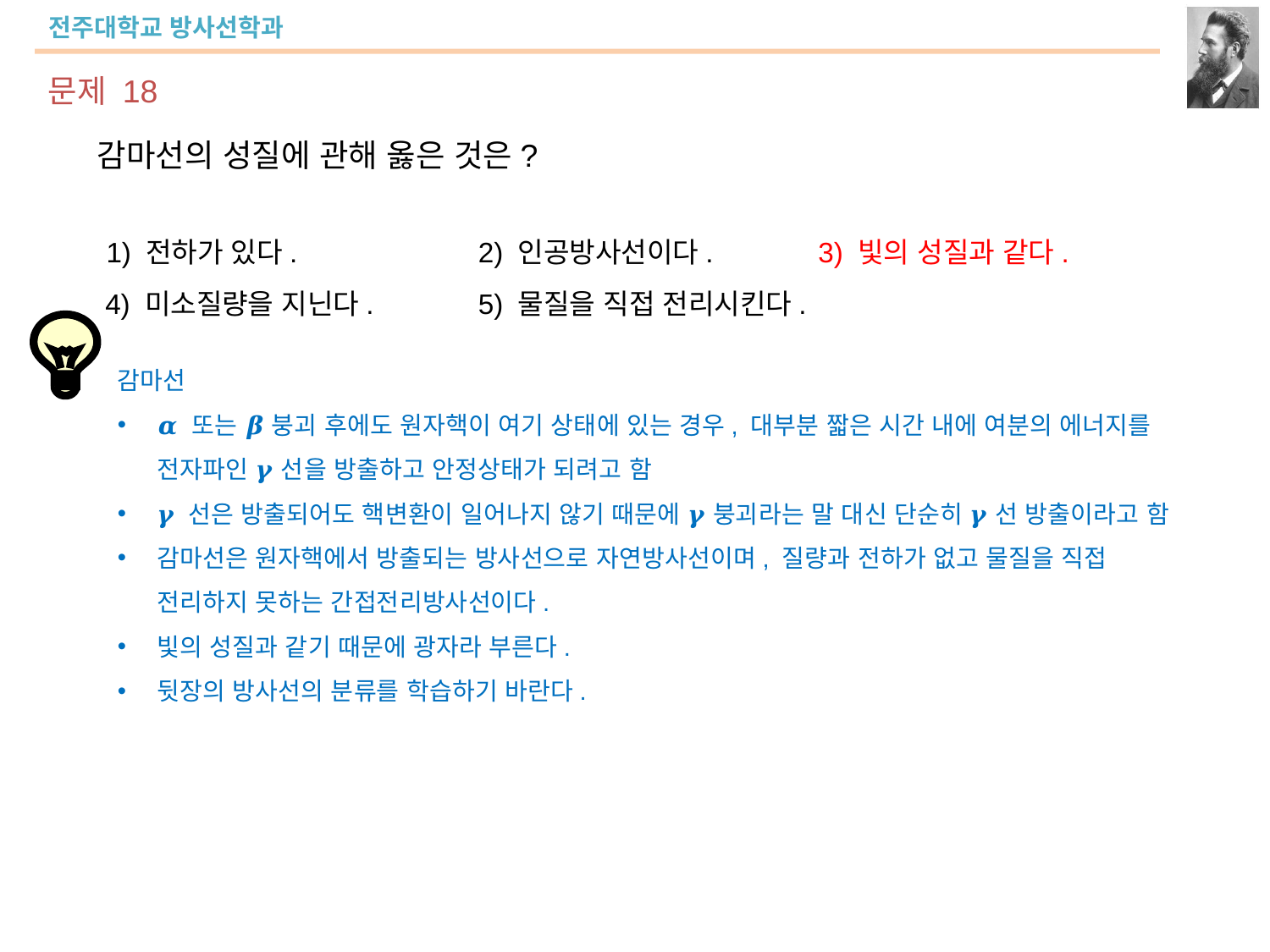

문제 18
감마선의 성질에 관해 옳은 것은?

 1) 전하가 있다.		2) 인공방사선이다.	           3) 빛의 성질과 같다.
 4) 미소질량을 지닌다.	5) 물질을 직접 전리시킨다.

감마선
𝜶 또는 𝜷 붕괴 후에도 원자핵이 여기 상태에 있는 경우, 대부분 짧은 시간 내에 여분의 에너지를 전자파인 𝜸 선을 방출하고 안정상태가 되려고 함
𝜸 선은 방출되어도 핵변환이 일어나지 않기 때문에 𝜸 붕괴라는 말 대신 단순히 𝜸 선 방출이라고 함
감마선은 원자핵에서 방출되는 방사선으로 자연방사선이며, 질량과 전하가 없고 물질을 직접 전리하지 못하는 간접전리방사선이다.
빛의 성질과 같기 때문에 광자라 부른다.
뒷장의 방사선의 분류를 학습하기 바란다.